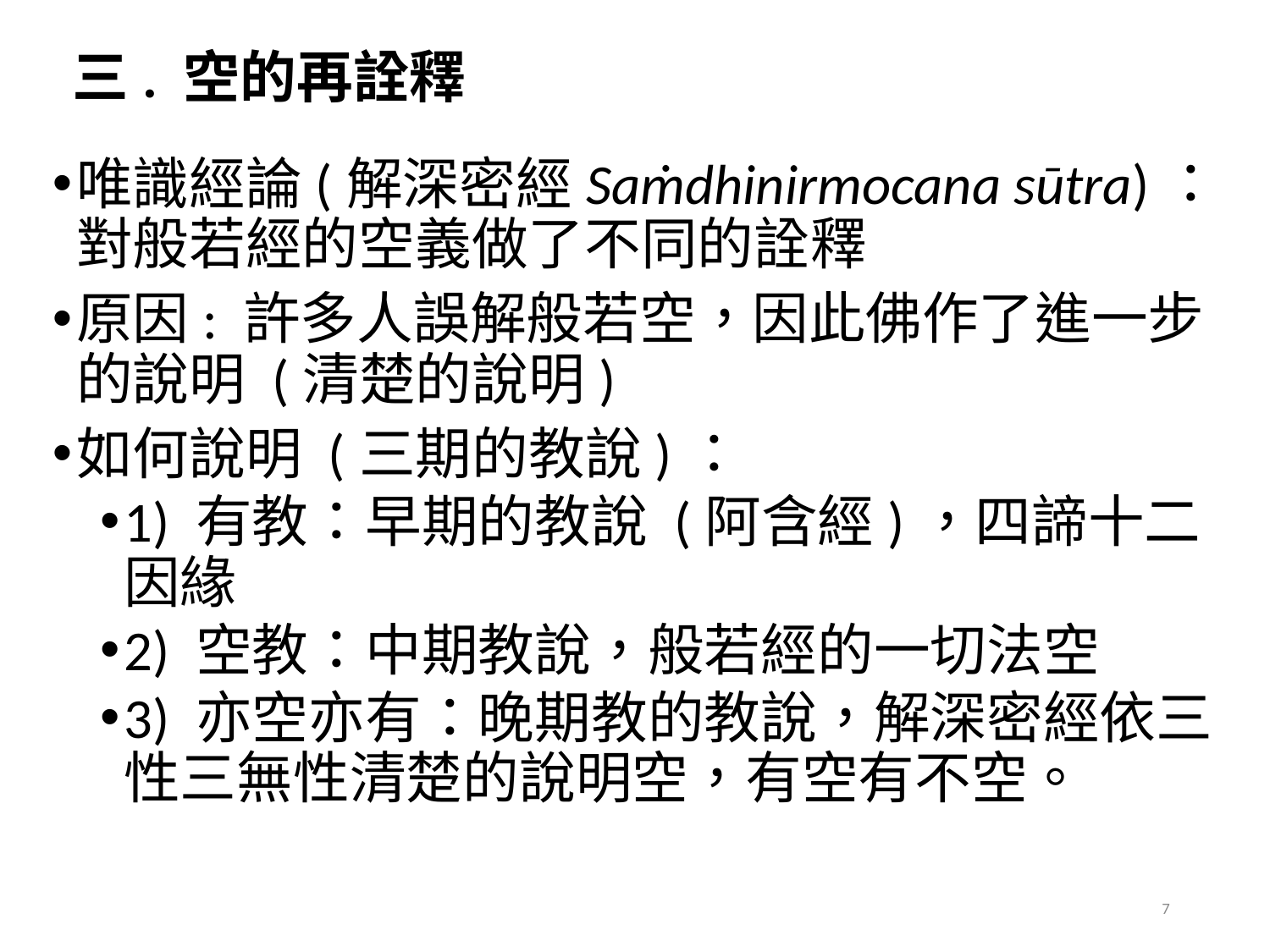

# 三. 空的再詮釋
唯識經論(解深密經Saṁdhinirmocana sūtra)：對般若經的空義做了不同的詮釋
原因: 許多人誤解般若空，因此佛作了進一步的說明 (清楚的說明)
如何說明 (三期的教說)：
1) 有教：早期的教說 (阿含經)，四諦十二因緣
2) 空教：中期教說，般若經的一切法空
3) 亦空亦有：晚期教的教說，解深密經依三性三無性清楚的說明空，有空有不空。
7